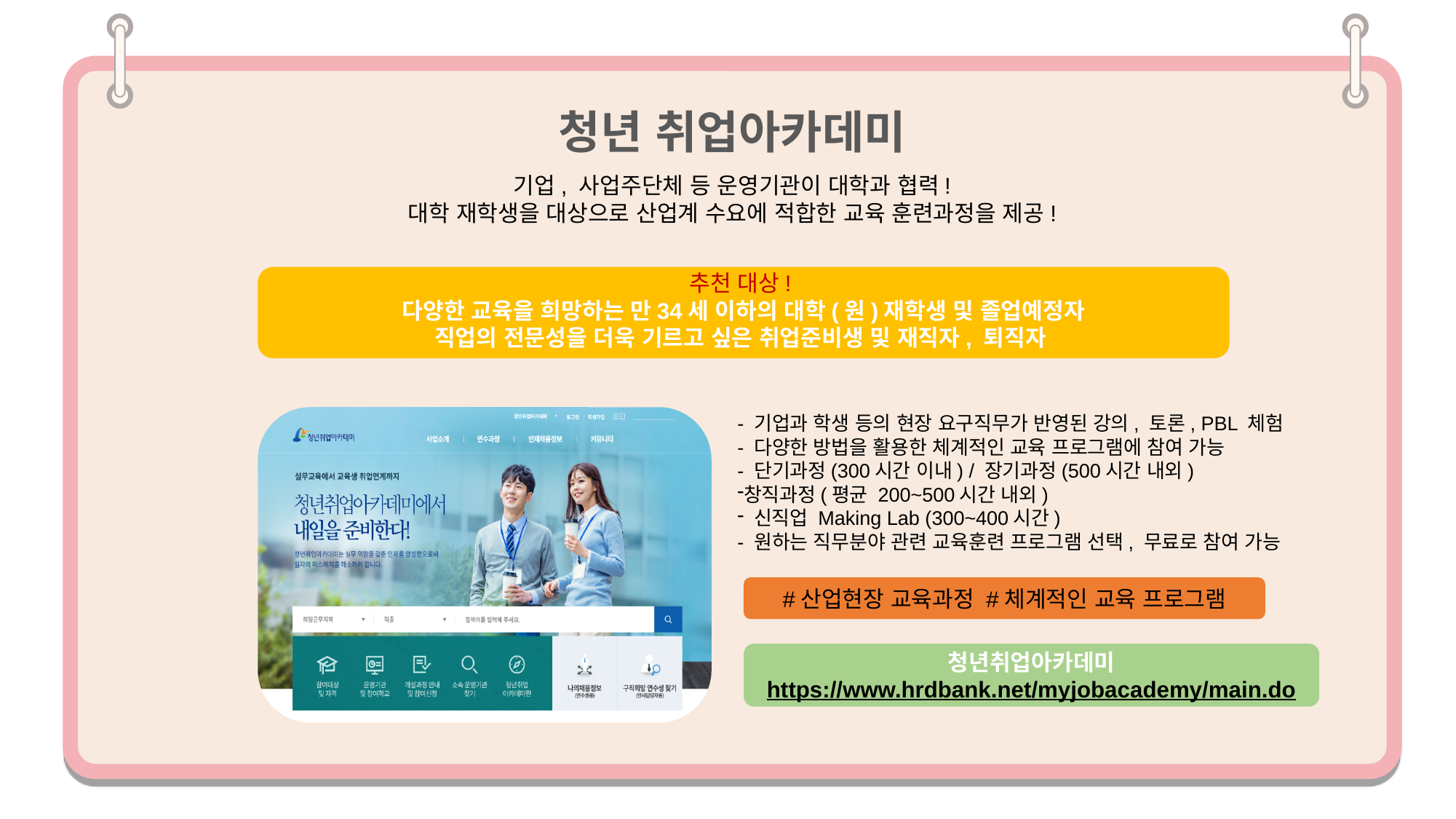

청년 취업아카데미

기업, 사업주단체 등 운영기관이 대학과 협력!
대학 재학생을 대상으로 산업계 수요에 적합한 교육 훈련과정을 제공!

추천 대상!
다양한 교육을 희망하는 만34세 이하의 대학(원)재학생 및 졸업예정자
직업의 전문성을 더욱 기르고 싶은 취업준비생 및 재직자, 퇴직자

- 기업과 학생 등의 현장 요구직무가 반영된 강의, 토론, PBL 체험
- 다양한 방법을 활용한 체계적인 교육 프로그램에 참여 가능
- 단기과정(300시간 이내) / 장기과정(500시간 내외)
창직과정(평균 200~500시간 내외)
 신직업 Making Lab (300~400시간)
- 원하는 직무분야 관련 교육훈련 프로그램 선택, 무료로 참여 가능

#산업현장 교육과정 #체계적인 교육 프로그램

청년취업아카데미
https://www.hrdbank.net/myjobacademy/main.do